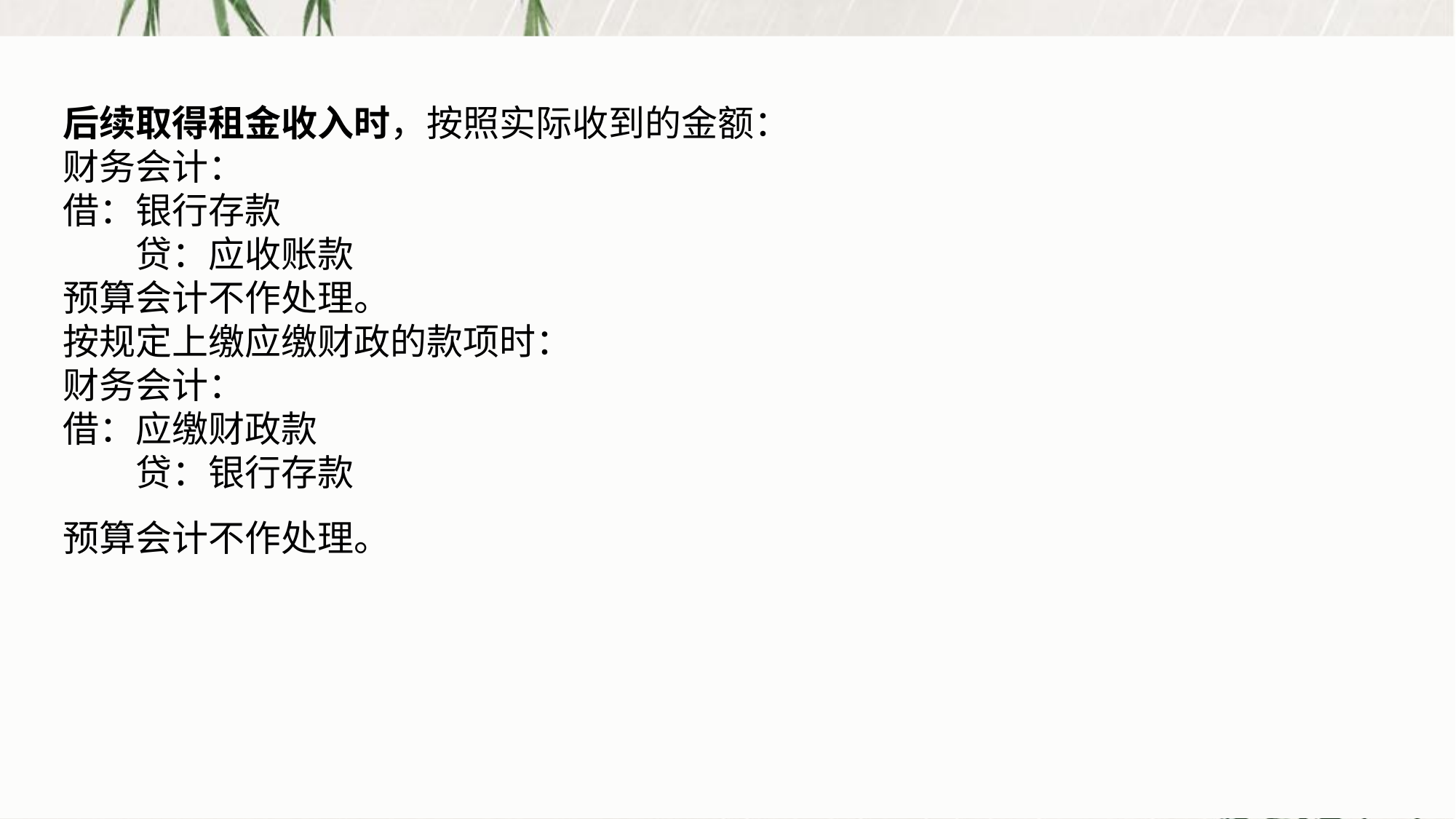

后续取得租金收入时，按照实际收到的金额：财务会计：借：银行存款　　贷：应收账款预算会计不作处理。按规定上缴应缴财政的款项时：财务会计：借：应缴财政款　　贷：银行存款预算会计不作处理。